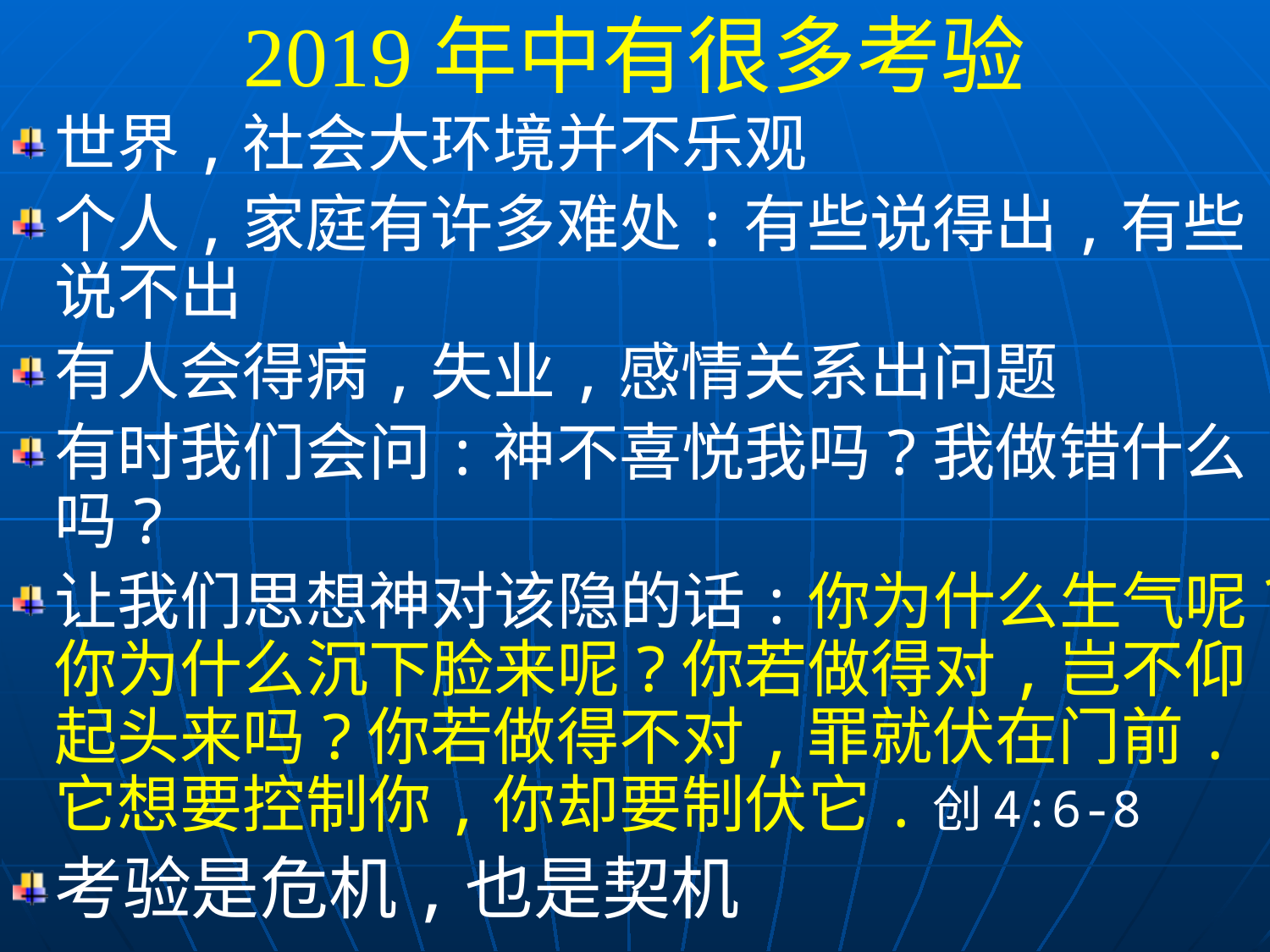

2019年中有很多考验
世界,社会大环境并不乐观
个人,家庭有许多难处:有些说得出,有些说不出
有人会得病,失业,感情关系出问题
有时我们会问:神不喜悦我吗?我做错什么吗?
让我们思想神对该隐的话:你为什么生气呢?你为什么沉下脸来呢?你若做得对,岂不仰起头来吗?你若做得不对,罪就伏在门前.它想要控制你,你却要制伏它.创4:6-8
考验是危机,也是契机